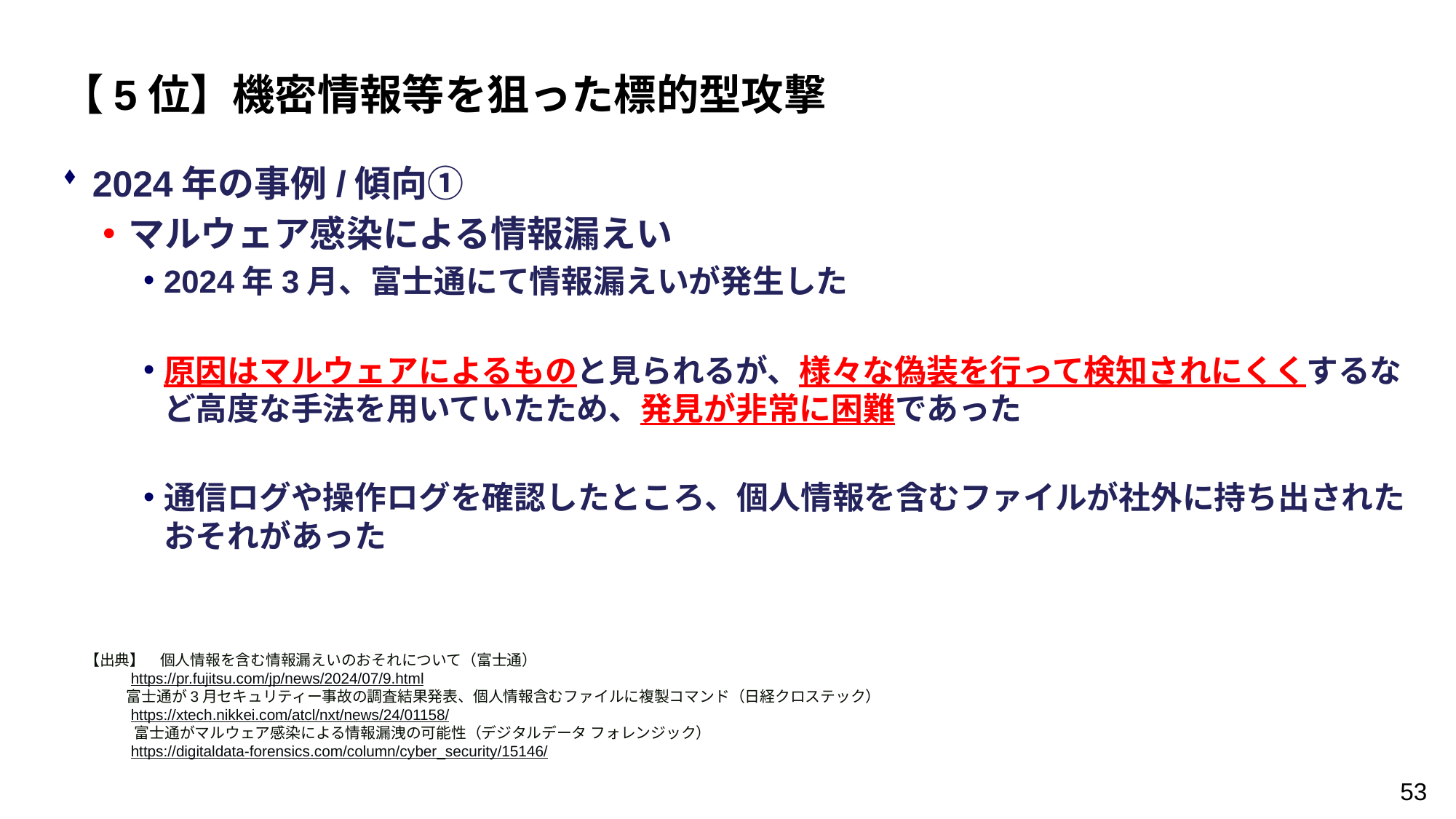

【5位】機密情報等を狙った標的型攻撃
2024年の事例/傾向①
マルウェア感染による情報漏えい
2024年3月、富士通にて情報漏えいが発生した

原因はマルウェアによるものと見られるが、様々な偽装を行って検知されにくくするなど高度な手法を用いていたため、発見が非常に困難であった

通信ログや操作ログを確認したところ、個人情報を含むファイルが社外に持ち出されたおそれがあった
【出典】　個人情報を含む情報漏えいのおそれについて（富士通）
           https://pr.fujitsu.com/jp/news/2024/07/9.html
           富士通が3月セキュリティー事故の調査結果発表、個人情報含むファイルに複製コマンド（日経クロステック）
           https://xtech.nikkei.com/atcl/nxt/news/24/01158/
         　富士通がマルウェア感染による情報漏洩の可能性（デジタルデータ フォレンジック）
           https://digitaldata-forensics.com/column/cyber_security/15146/
53